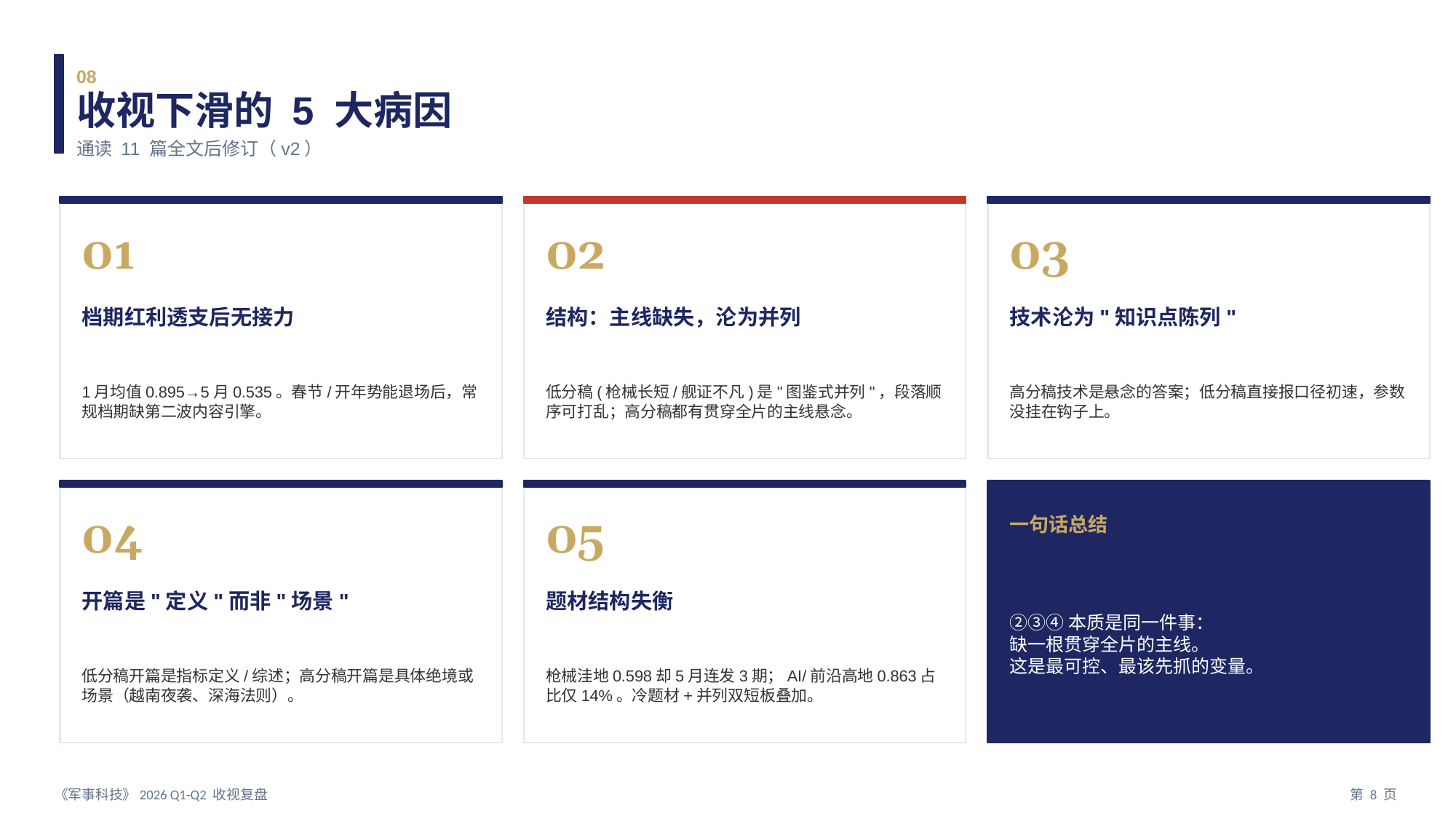

08

收视下滑的 5 大病因
通读 11 篇全文后修订（v2）

01
02
03
档期红利透支后无接力
结构：主线缺失，沦为并列
技术沦为"知识点陈列"
1月均值0.895→5月0.535。春节/开年势能退场后，常规档期缺第二波内容引擎。
低分稿(枪械长短/舰证不凡)是"图鉴式并列"，段落顺序可打乱；高分稿都有贯穿全片的主线悬念。
高分稿技术是悬念的答案；低分稿直接报口径初速，参数没挂在钩子上。

04
05
一句话总结
②③④本质是同一件事：
缺一根贯穿全片的主线。
这是最可控、最该先抓的变量。
开篇是"定义"而非"场景"
题材结构失衡
低分稿开篇是指标定义/综述；高分稿开篇是具体绝境或场景（越南夜袭、深海法则）。
枪械洼地0.598却5月连发3期；AI/前沿高地0.863占比仅14%。冷题材+并列双短板叠加。
《军事科技》2026 Q1-Q2 收视复盘
第 8 页